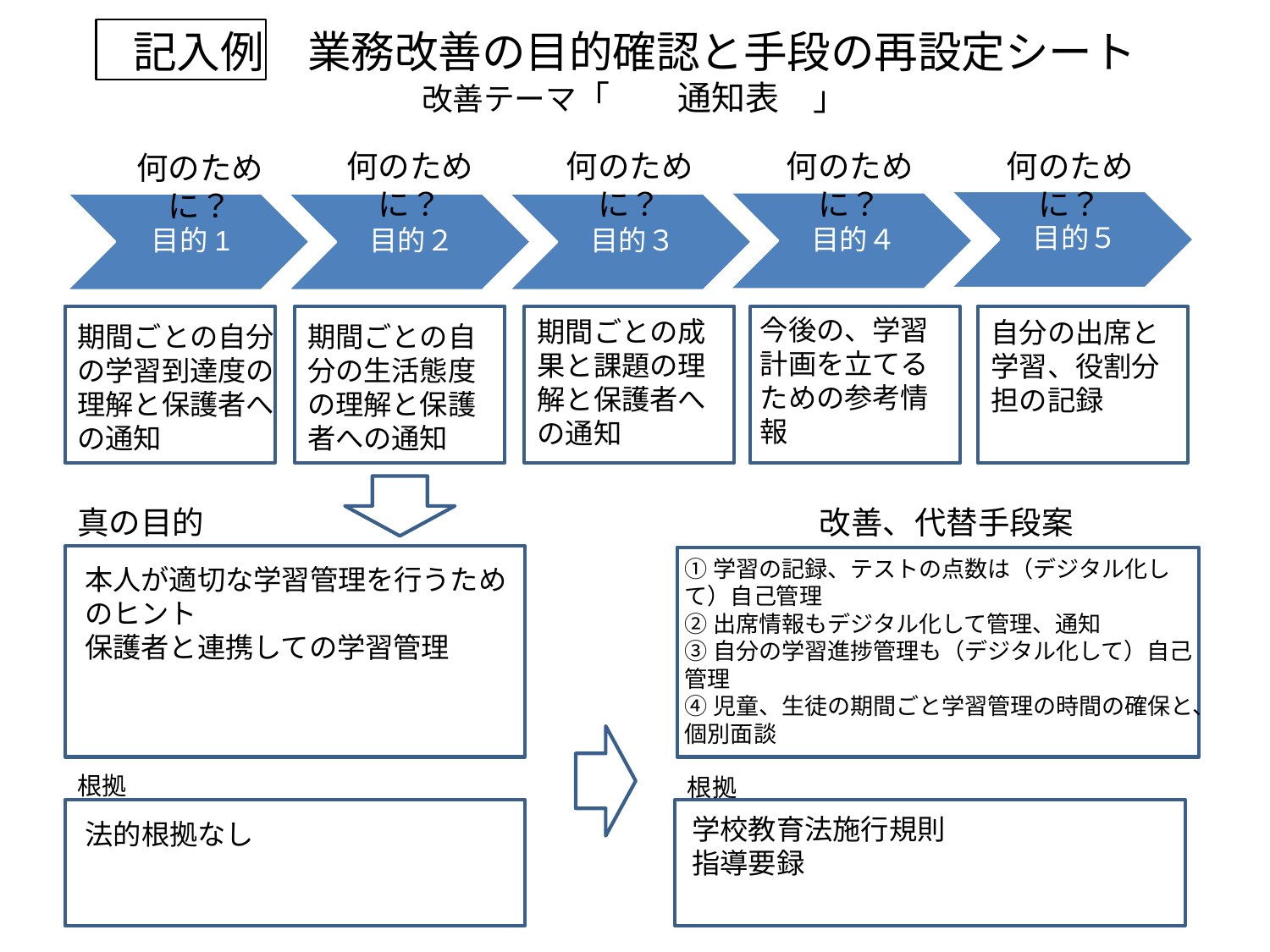

# 記入例　業務改善の目的確認と手段の再設定シート 改善テーマ「　　通知表　」

何のために？
何のために？
何のために？
何のために？
何のために？
目的1
目的２
目的３
目的４
目的５

今後の、学習計画を立てるための参考情報

期間ごとの成果と課題の理解と保護者への通知
自分の出席と学習、役割分担の記録
期間ごとの自分の学習到達度の理解と保護者への通知
期間ごとの自分の生活態度の理解と保護者への通知

真の目的
改善、代替手段案

①学習の記録、テストの点数は（デジタル化して）自己管理
②出席情報もデジタル化して管理、通知
③自分の学習進捗管理も（デジタル化して）自己管理
④児童、生徒の期間ごと学習管理の時間の確保と、個別面談
本人が適切な学習管理を行うためのヒント
保護者と連携しての学習管理

根拠
根拠

学校教育法施行規則
指導要録
法的根拠なし